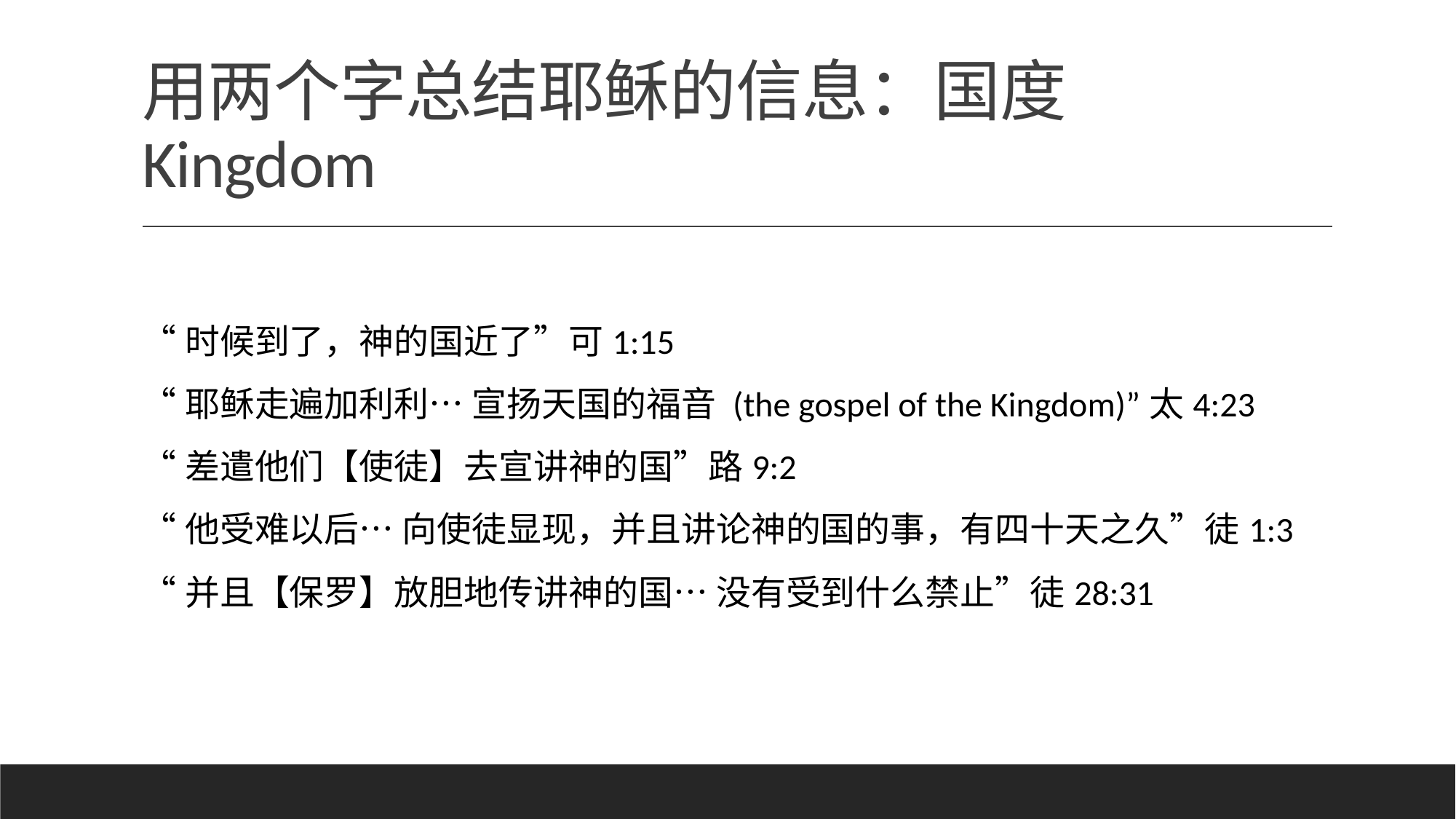

# 用两个字总结耶稣的信息：国度 Kingdom
“时候到了，神的国近了”可1:15
“耶稣走遍加利利… 宣扬天国的福音 (the gospel of the Kingdom)”太4:23
“差遣他们【使徒】去宣讲神的国”路9:2
“他受难以后… 向使徒显现，并且讲论神的国的事，有四十天之久”徒1:3
“并且【保罗】放胆地传讲神的国… 没有受到什么禁止”徒28:31